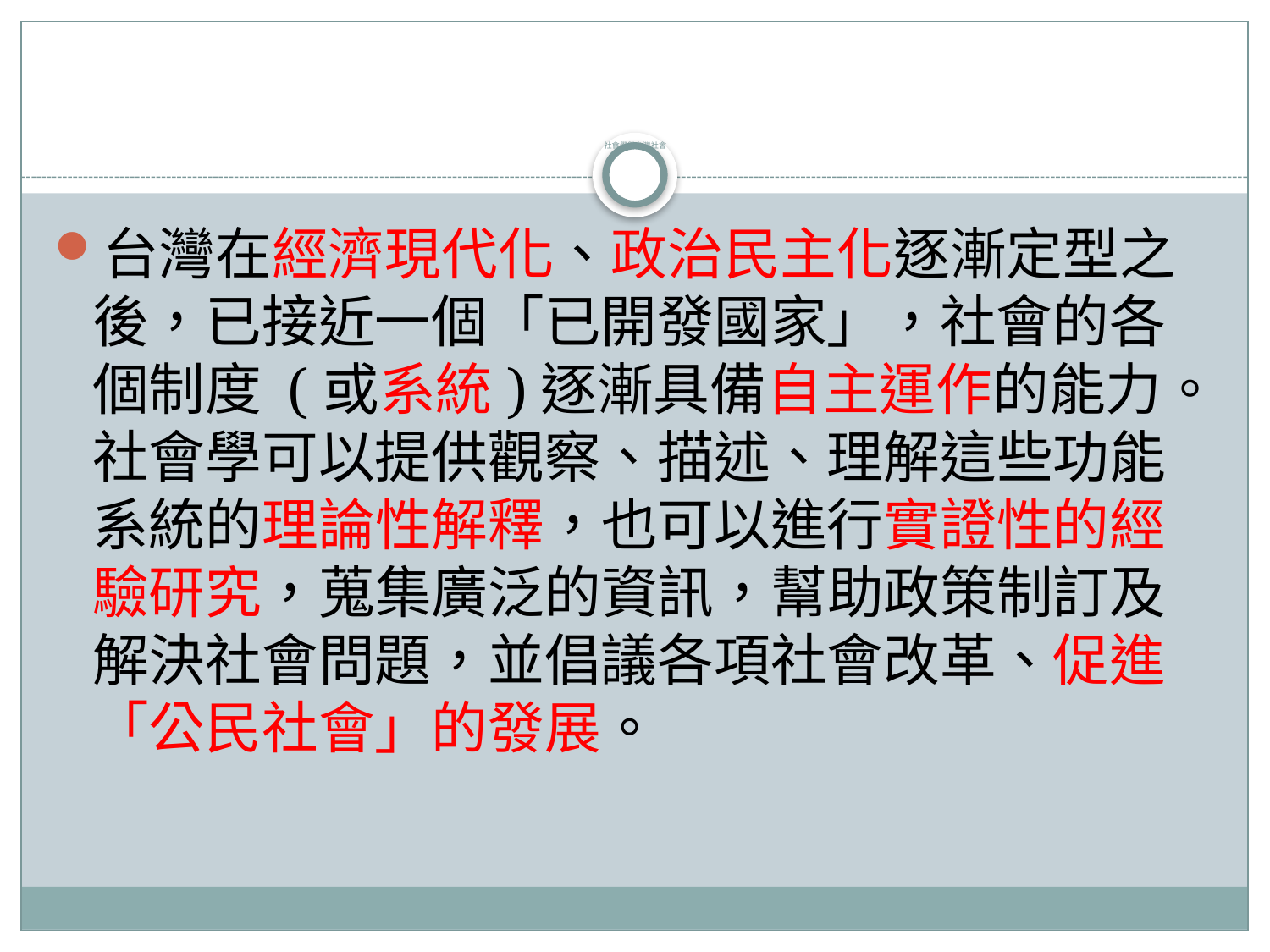

# 社會學與台灣社會
台灣在經濟現代化、政治民主化逐漸定型之後，已接近一個「已開發國家」，社會的各個制度 (或系統)逐漸具備自主運作的能力。社會學可以提供觀察、描述、理解這些功能系統的理論性解釋，也可以進行實證性的經驗研究，蒐集廣泛的資訊，幫助政策制訂及解決社會問題，並倡議各項社會改革、促進「公民社會」的發展。